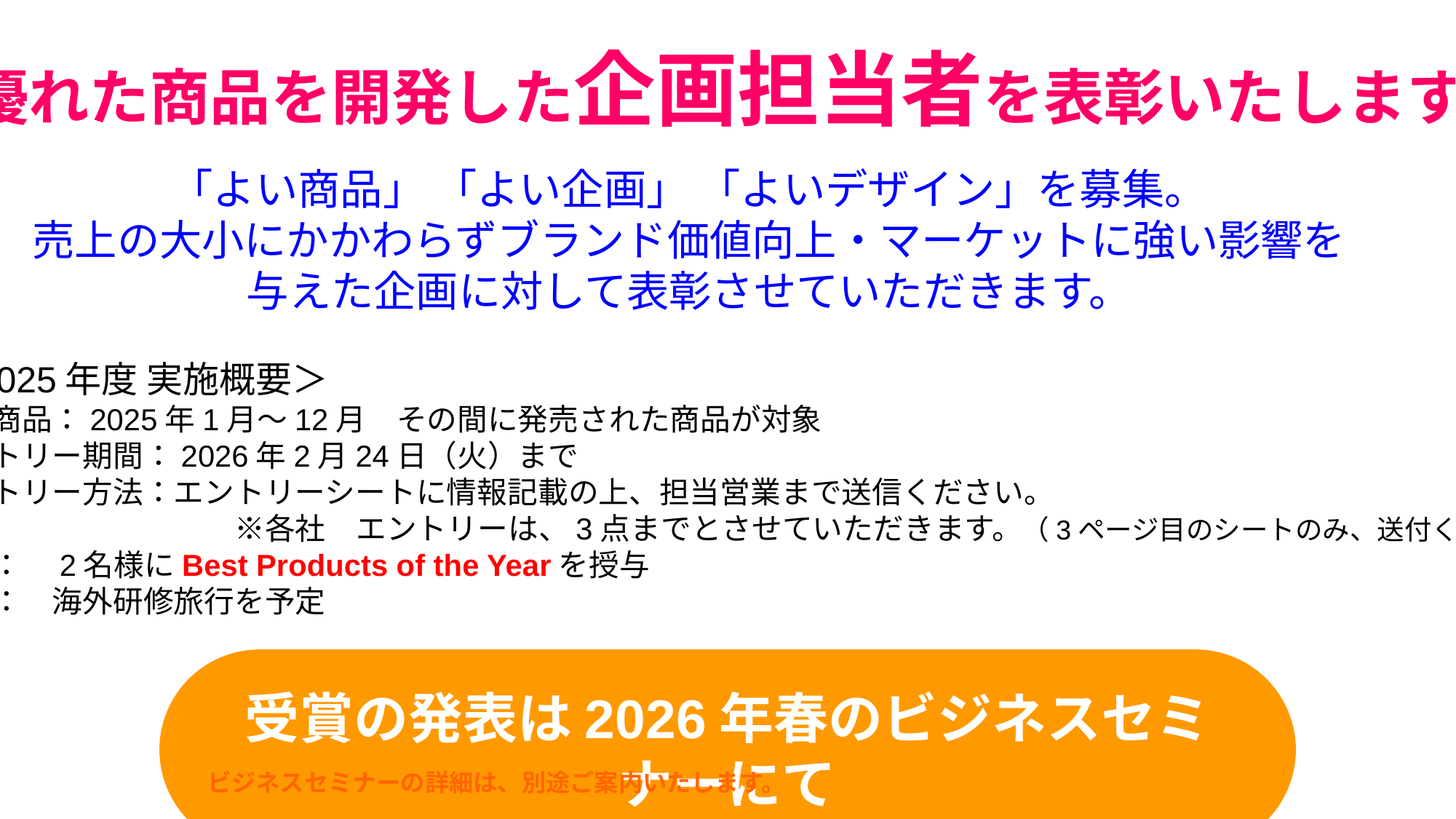

優れた商品を開発した企画担当者を表彰いたします。
「よい商品」 「よい企画」 「よいデザイン」を募集。
売上の大小にかかわらずブランド価値向上・マーケットに強い影響を
与えた企画に対して表彰させていただきます。
＜2025年度 実施概要＞
対象商品：2025年1月～12月　その間に発売された商品が対象
エントリー期間：2026年2月24日（火）まで
エントリー方法：エントリーシートに情報記載の上、担当営業まで送信ください。
　　　　　　　　　　※各社　エントリーは、3点までとさせていただきます。（3ページ目のシートのみ、送付ください。）
表彰：　2名様にBest Products of the Yearを授与
副賞：　海外研修旅行を予定
受賞の発表は2026年春のビジネスセミナーにて
ビジネスセミナーの詳細は、別途ご案内いたします。